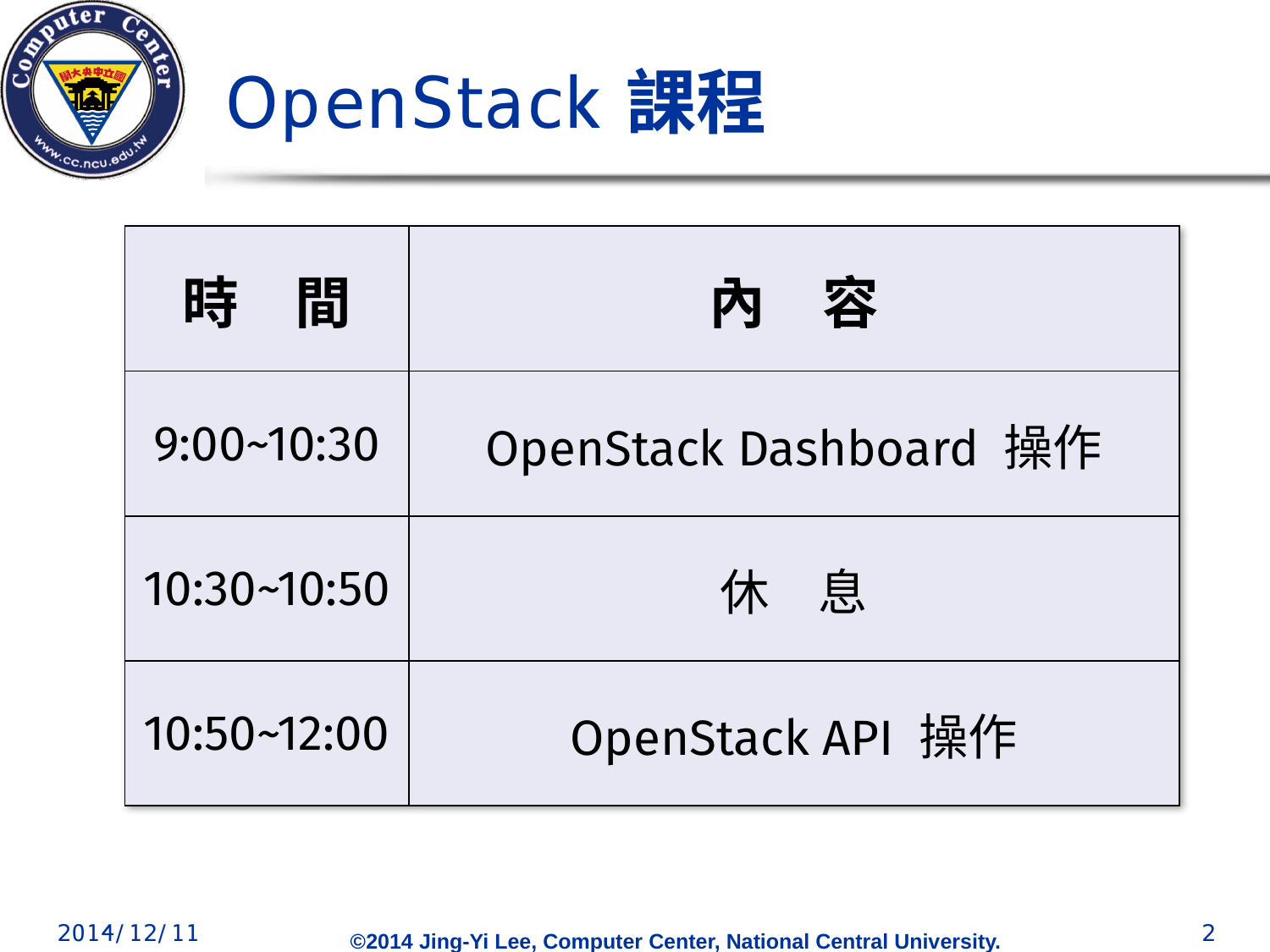

# OpenStack課程
| 時　間 | 內　容 |
| --- | --- |
| 9:00~10:30 | OpenStack Dashboard 操作 |
| 10:30~10:50 | 休　息 |
| 10:50~12:00 | OpenStack API 操作 |

2014/12/11
2